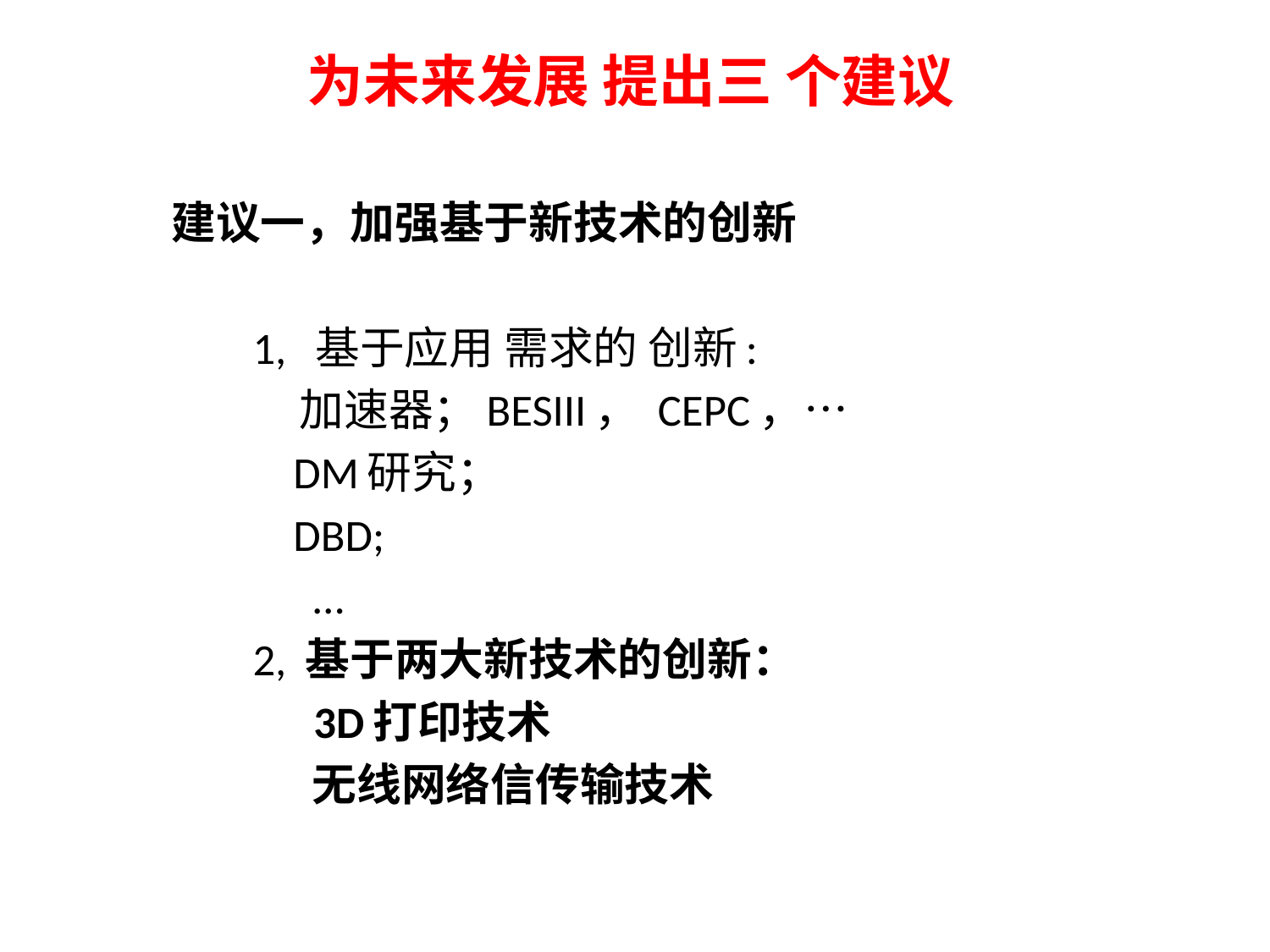

# 为未来发展 提出三 个建议
建议一，加强基于新技术的创新

        1,  基于应用 需求的 创新:
            加速器；BESIII， CEPC，…
            DM研究；
            DBD;
              …
        2, 基于两大新技术的创新：
              3D打印技术
             无线网络信传输技术